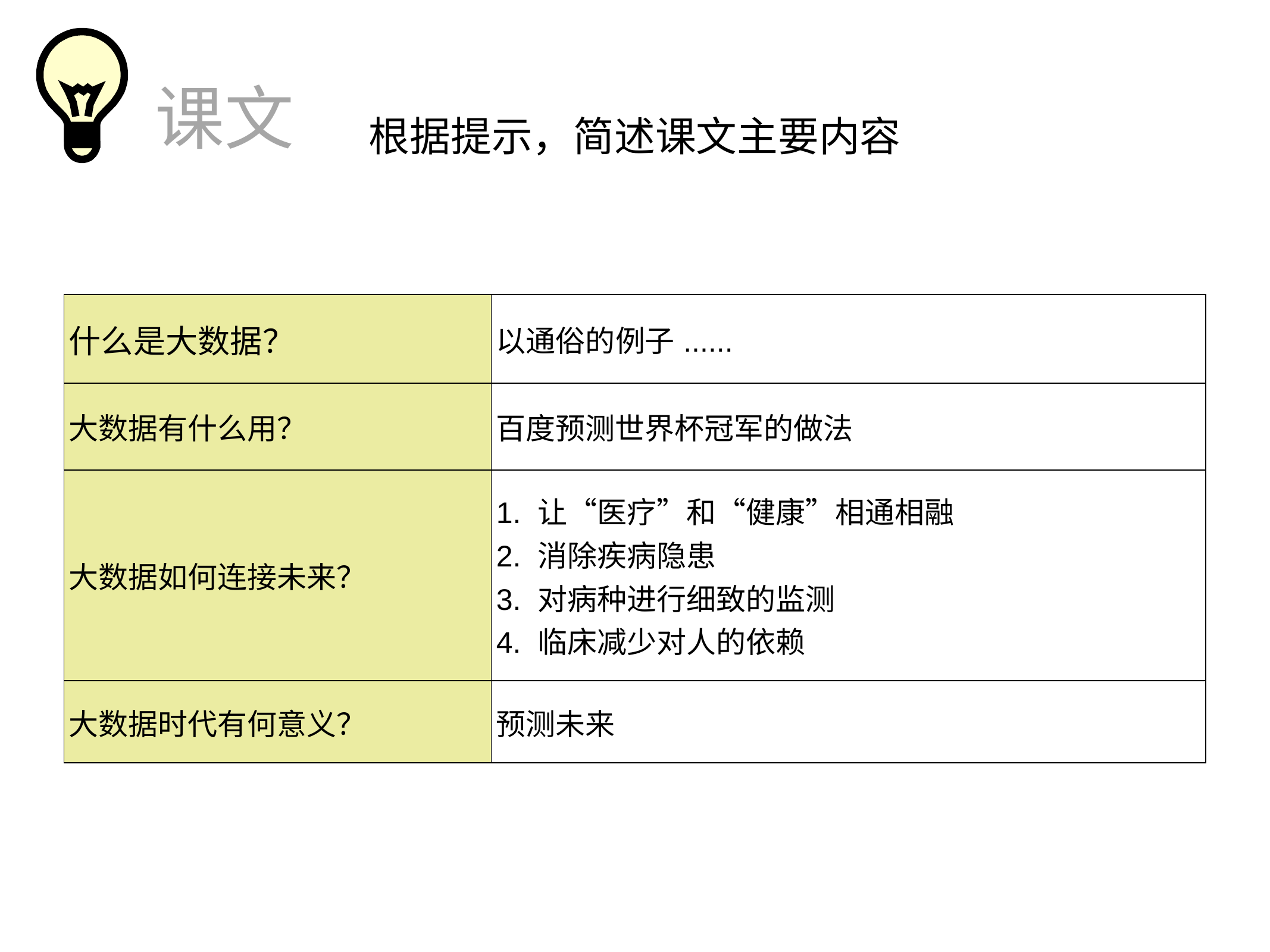

课文
根据提示，简述课文主要内容
| 什么是大数据？ | 以通俗的例子...... |
| --- | --- |
| 大数据有什么用？ | 百度预测世界杯冠军的做法 |
| 大数据如何连接未来？ | 让“医疗”和“健康”相通相融 消除疾病隐患 对病种进行细致的监测 临床减少对人的依赖 |
| 大数据时代有何意义？ | 预测未来 |